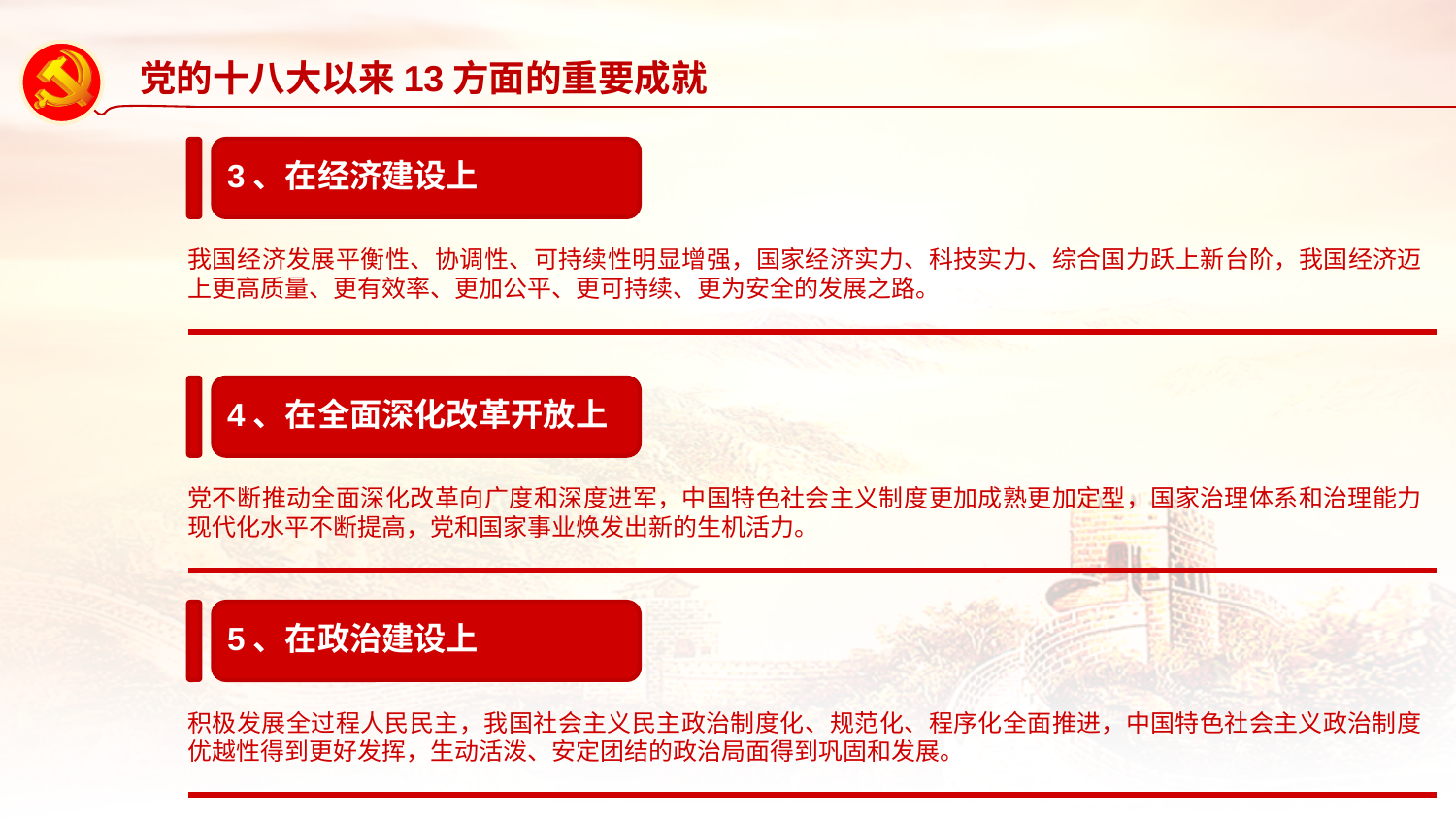

党的十八大以来13方面的重要成就

3、在经济建设上
我国经济发展平衡性、协调性、可持续性明显增强，国家经济实力、科技实力、综合国力跃上新台阶，我国经济迈上更高质量、更有效率、更加公平、更可持续、更为安全的发展之路。

4、在全面深化改革开放上
党不断推动全面深化改革向广度和深度进军，中国特色社会主义制度更加成熟更加定型，国家治理体系和治理能力现代化水平不断提高，党和国家事业焕发出新的生机活力。

5、在政治建设上
积极发展全过程人民民主，我国社会主义民主政治制度化、规范化、程序化全面推进，中国特色社会主义政治制度优越性得到更好发挥，生动活泼、安定团结的政治局面得到巩固和发展。